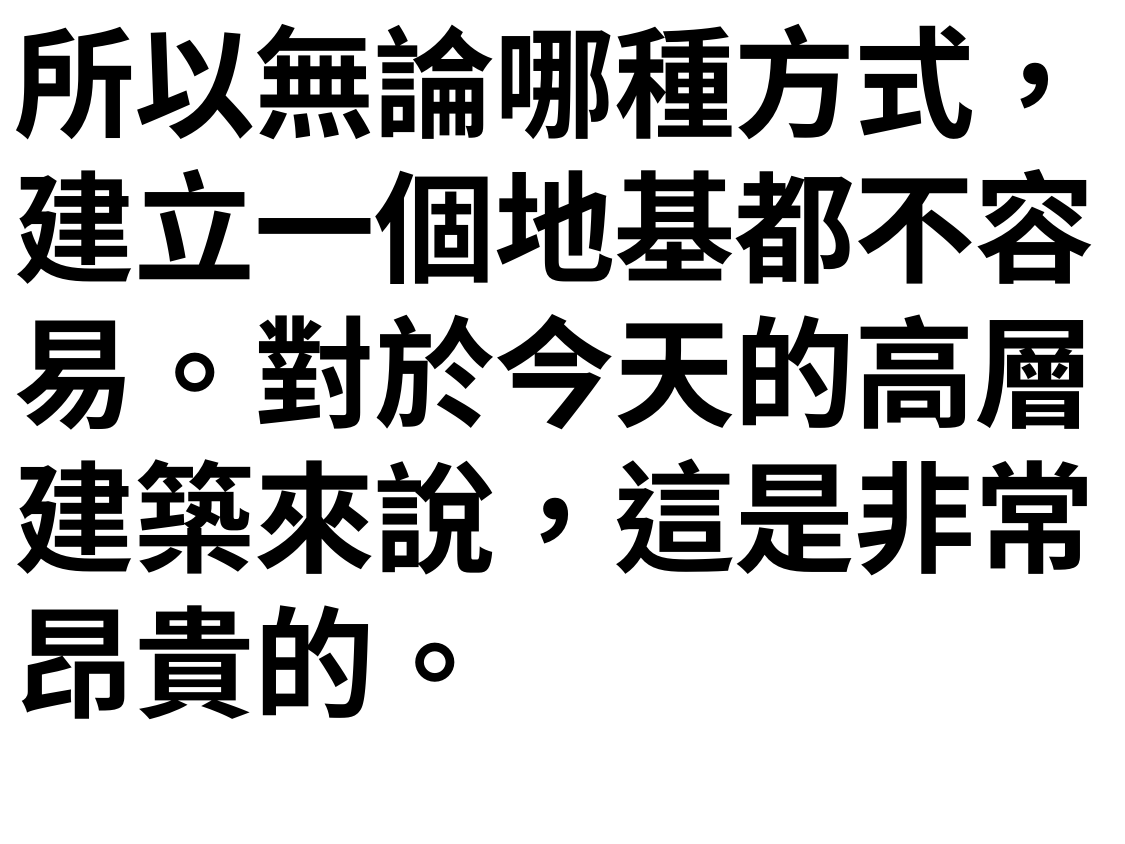

所以無論哪種方式，建立一個地基都不容易。對於今天的高層建築來說，這是非常昂貴的。